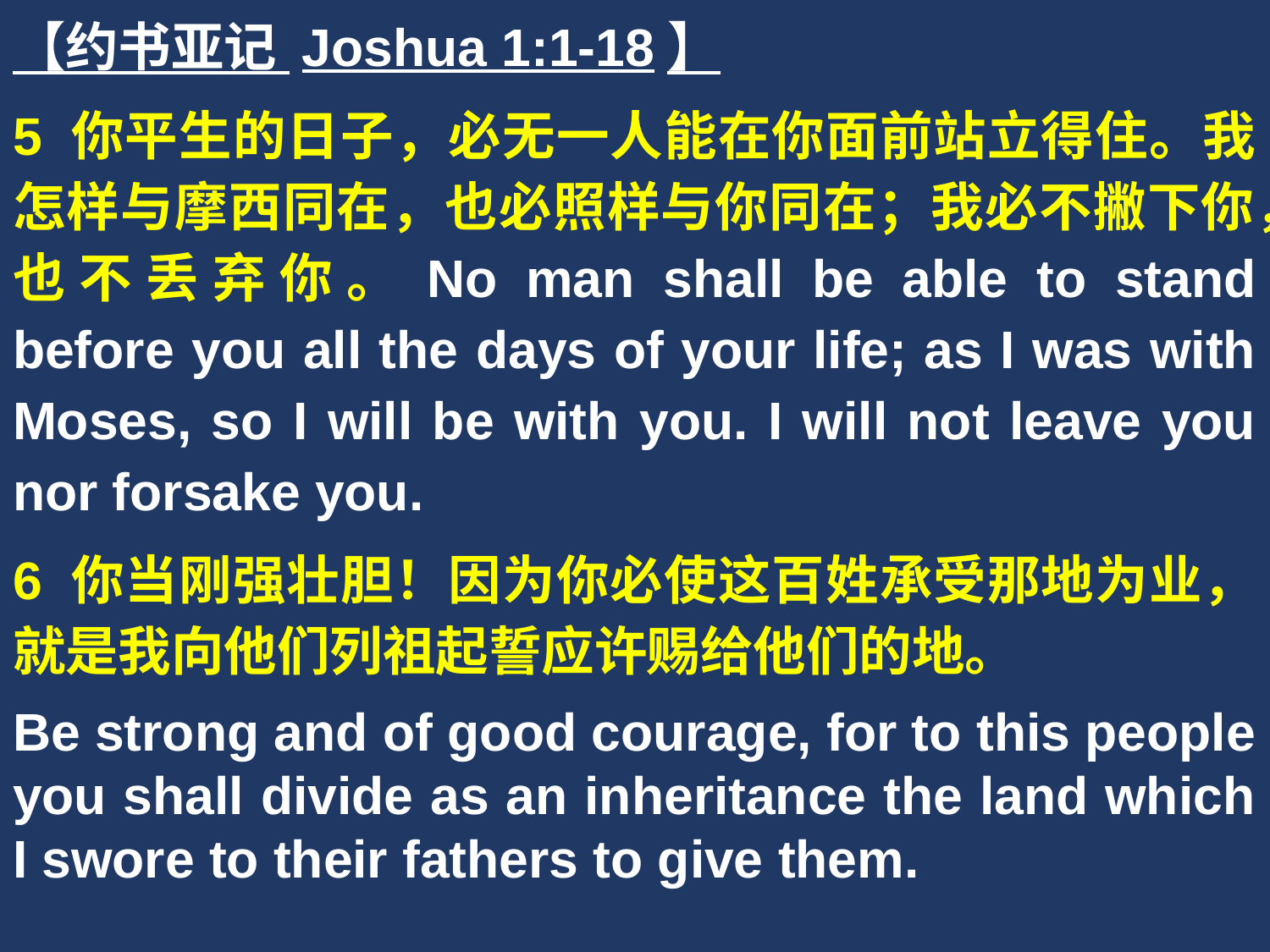

【约书亚记 Joshua 1:1-18】
5 你平生的日子，必无一人能在你面前站立得住。我怎样与摩西同在，也必照样与你同在；我必不撇下你，也不丢弃你。No man shall be able to stand before you all the days of your life; as I was with Moses, so I will be with you. I will not leave you nor forsake you.
6 你当刚强壮胆！因为你必使这百姓承受那地为业，就是我向他们列祖起誓应许赐给他们的地。
Be strong and of good courage, for to this people you shall divide as an inheritance the land which I swore to their fathers to give them.